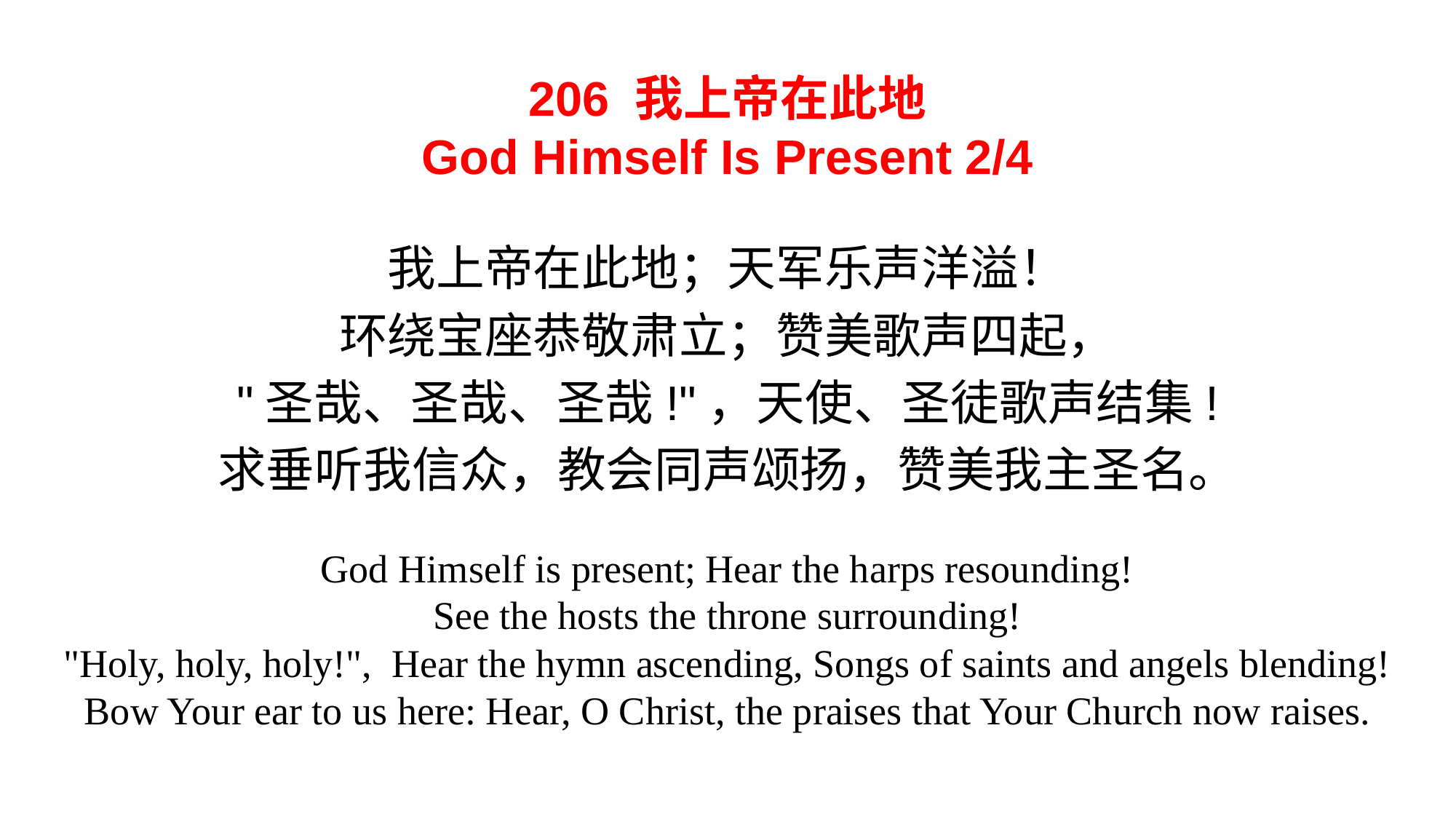

206 我上帝在此地
God Himself Is Present 2/4
我上帝在此地；天军乐声洋溢！
环绕宝座恭敬肃立；赞美歌声四起，
"圣哉、圣哉、圣哉!"，天使、圣徒歌声结集!
求垂听我信众，教会同声颂扬，赞美我主圣名。

God Himself is present; Hear the harps resounding!
See the hosts the throne surrounding!
"Holy, holy, holy!",  Hear the hymn ascending, Songs of saints and angels blending!
Bow Your ear to us here: Hear, O Christ, the praises that Your Church now raises.